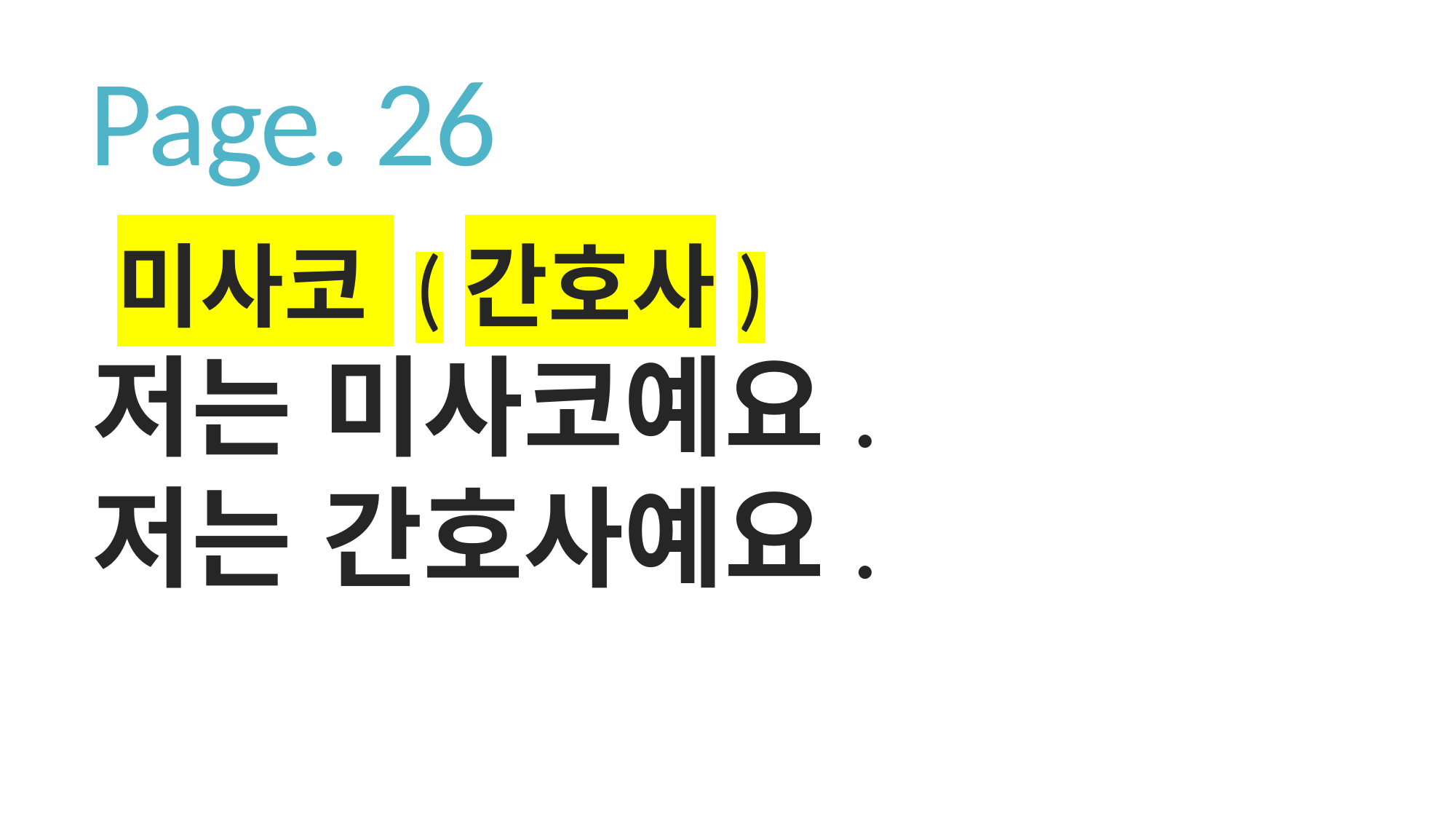

# Page. 26
미사코 (간호사)
저는 미사코예요.
저는 간호사예요.